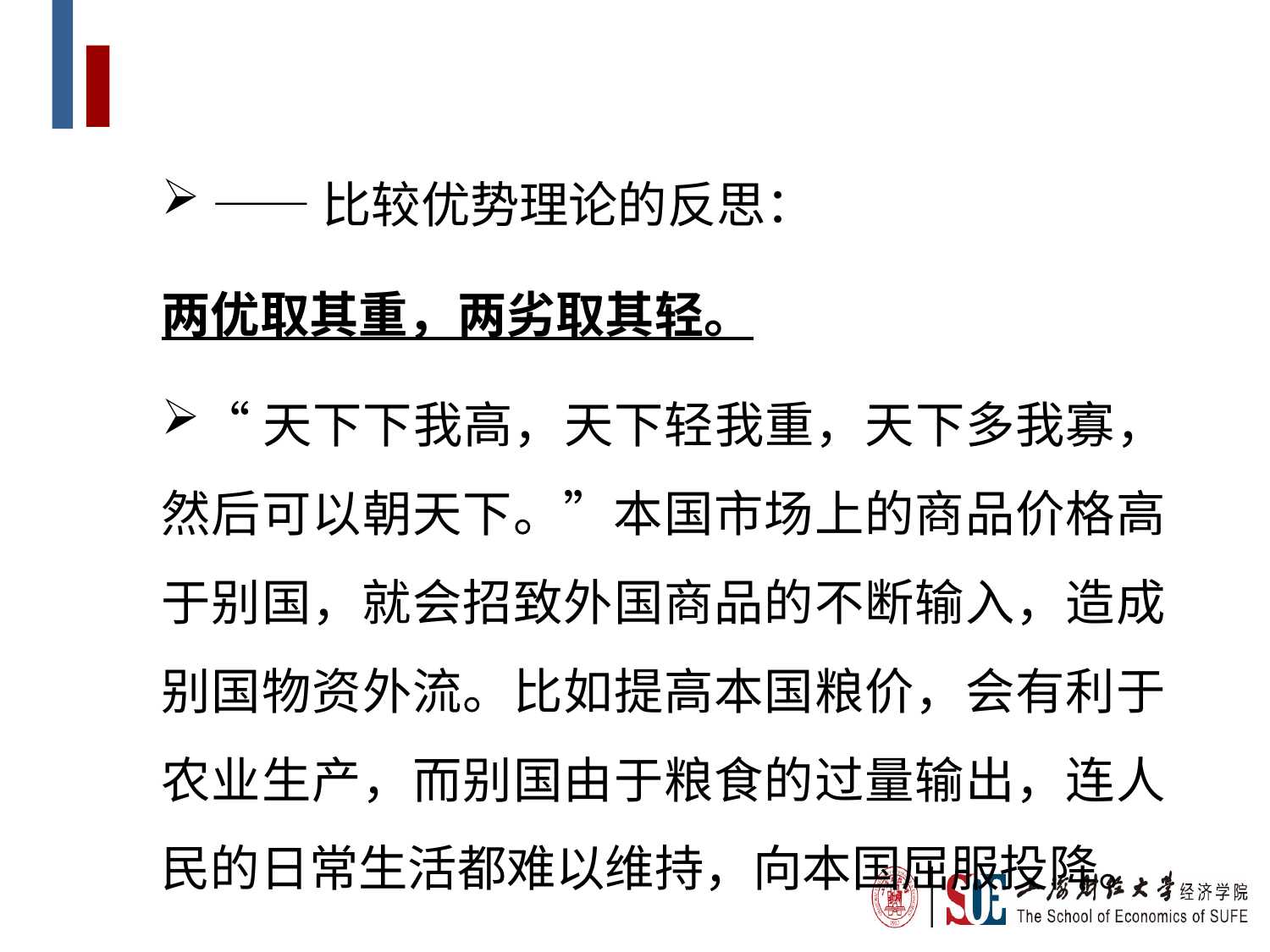

——比较优势理论的反思：
两优取其重，两劣取其轻。
“天下下我高，天下轻我重，天下多我寡，然后可以朝天下。”本国市场上的商品价格高于别国，就会招致外国商品的不断输入，造成别国物资外流。比如提高本国粮价，会有利于农业生产，而别国由于粮食的过量输出，连人民的日常生活都难以维持，向本国屈服投降。